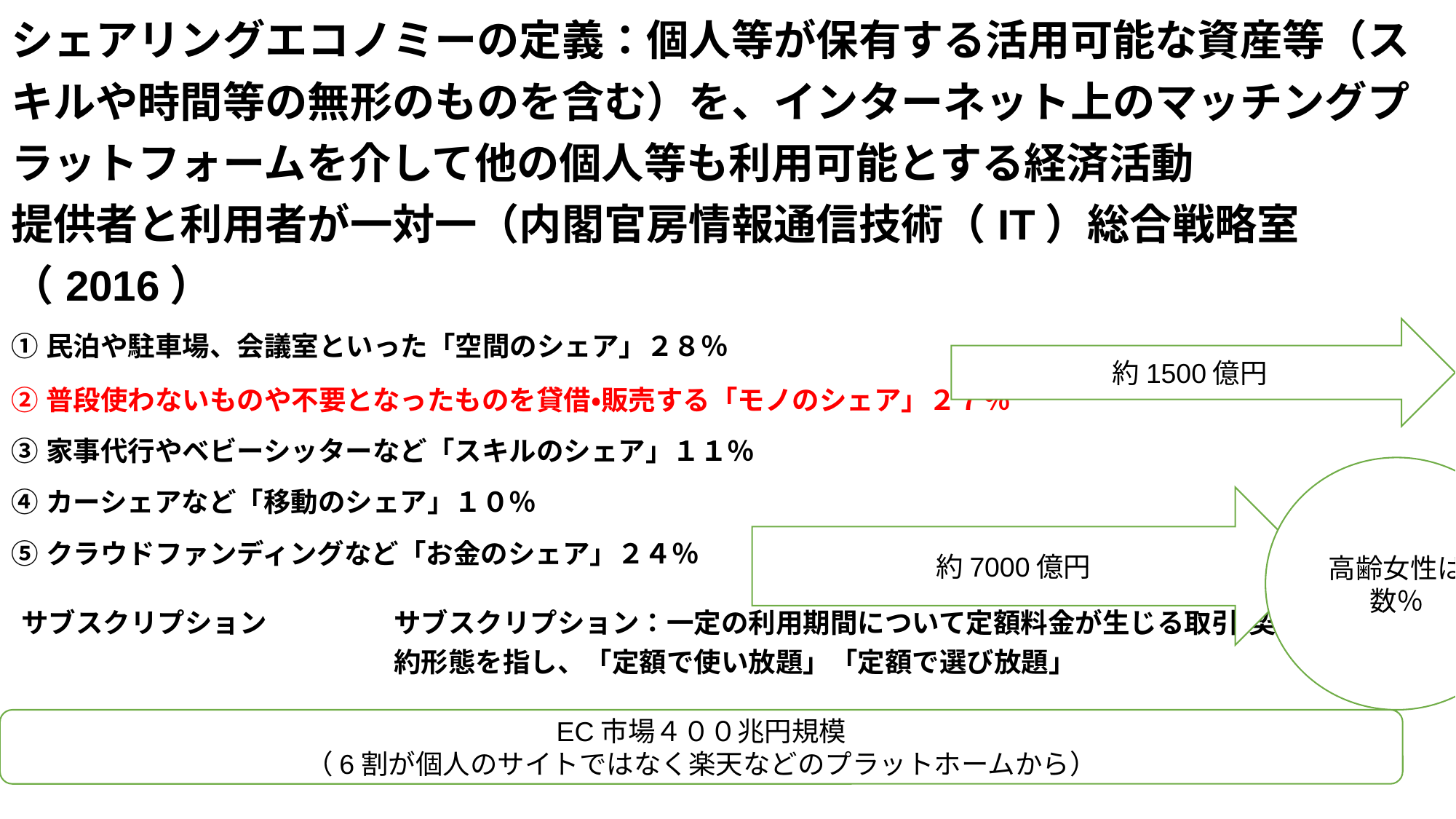

| シェアリングエコノミーの定義：個人等が保有する活用可能な資産等（スキルや時間等の無形のものを含む）を、インターネット上のマッチングプラットフォームを介して他の個人等も利用可能とする経済活動 提供者と利用者が一対一（内閣官房情報通信技術（IT）総合戦略室（2016） |
| --- |
| ①民泊や駐車場、会議室といった「空間のシェア」２８％ |
| ②普段使わないものや不要となったものを貸借・販売する「モノのシェア」２７％ |
| ③家事代行やベビーシッターなど「スキルのシェア」１１％ |
| ④カーシェアなど「移動のシェア」１０％ |
| ⑤クラウドファンディングなど「お金のシェア」２４％ |

約1500億円
高齢女性は数％
約7000億円
| サブスクリプション | サブスクリプション：一定の利用期間について定額料金が生じる取引・契約形態を指し、「定額で使い放題」「定額で選び放題」 |
| --- | --- |
EC市場４００兆円規模
（6割が個人のサイトではなく楽天などのプラットホームから）
内閣府令和２年度　年次経済財政報告コロナ危機：第4章デジタル化による消費の変化とIT投資の課題　日本経済変革のラストチャンス　　第１節デジタル化による消費の変化